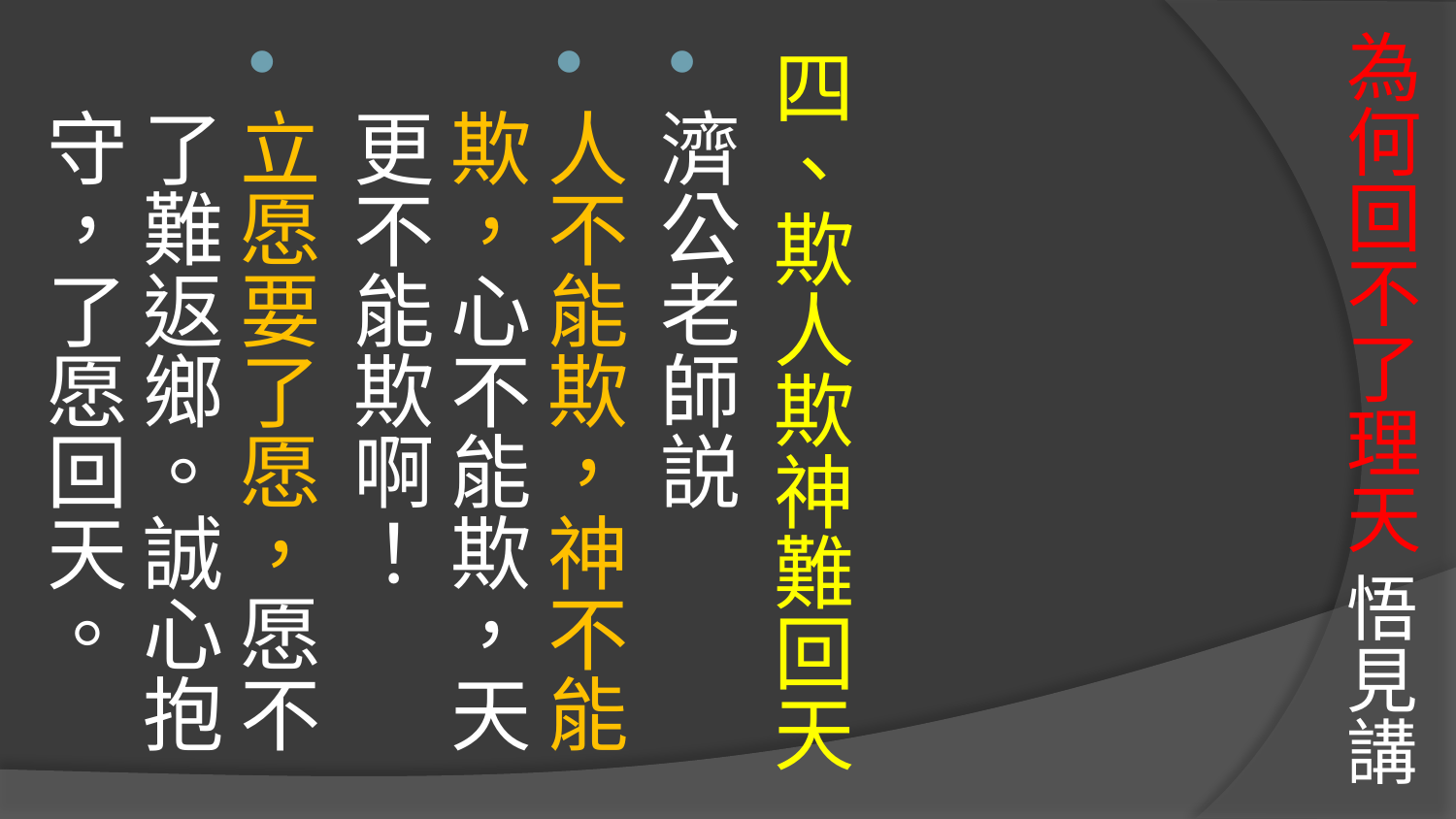

# 為何回不了理天 悟見講
四、欺人欺神難回天
濟公老師説
人不能欺，神不能欺，心不能欺，天更不能欺啊！
立愿要了愿，愿不了難返鄉。誠心抱守，了愿回天。